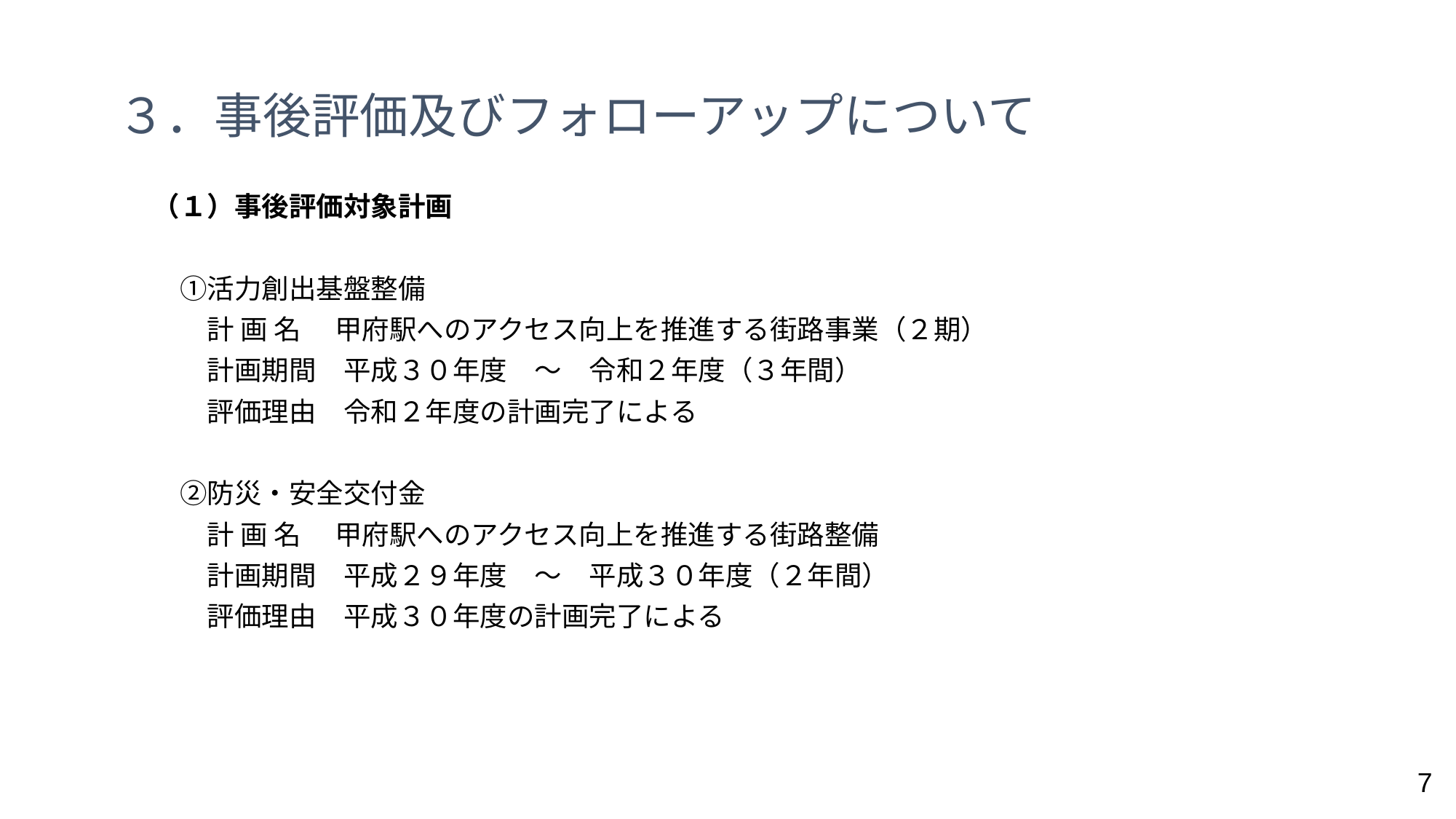

３．事後評価及びフォローアップについて
（１）事後評価対象計画

　①活力創出基盤整備
　　計 画 名　 甲府駅へのアクセス向上を推進する街路事業（２期）
　　計画期間　平成３０年度　～　令和２年度（３年間）
　　評価理由　令和２年度の計画完了による

　②防災・安全交付金
　　計 画 名　 甲府駅へのアクセス向上を推進する街路整備
　　計画期間　平成２９年度　～　平成３０年度（２年間）
　　評価理由　平成３０年度の計画完了による
7